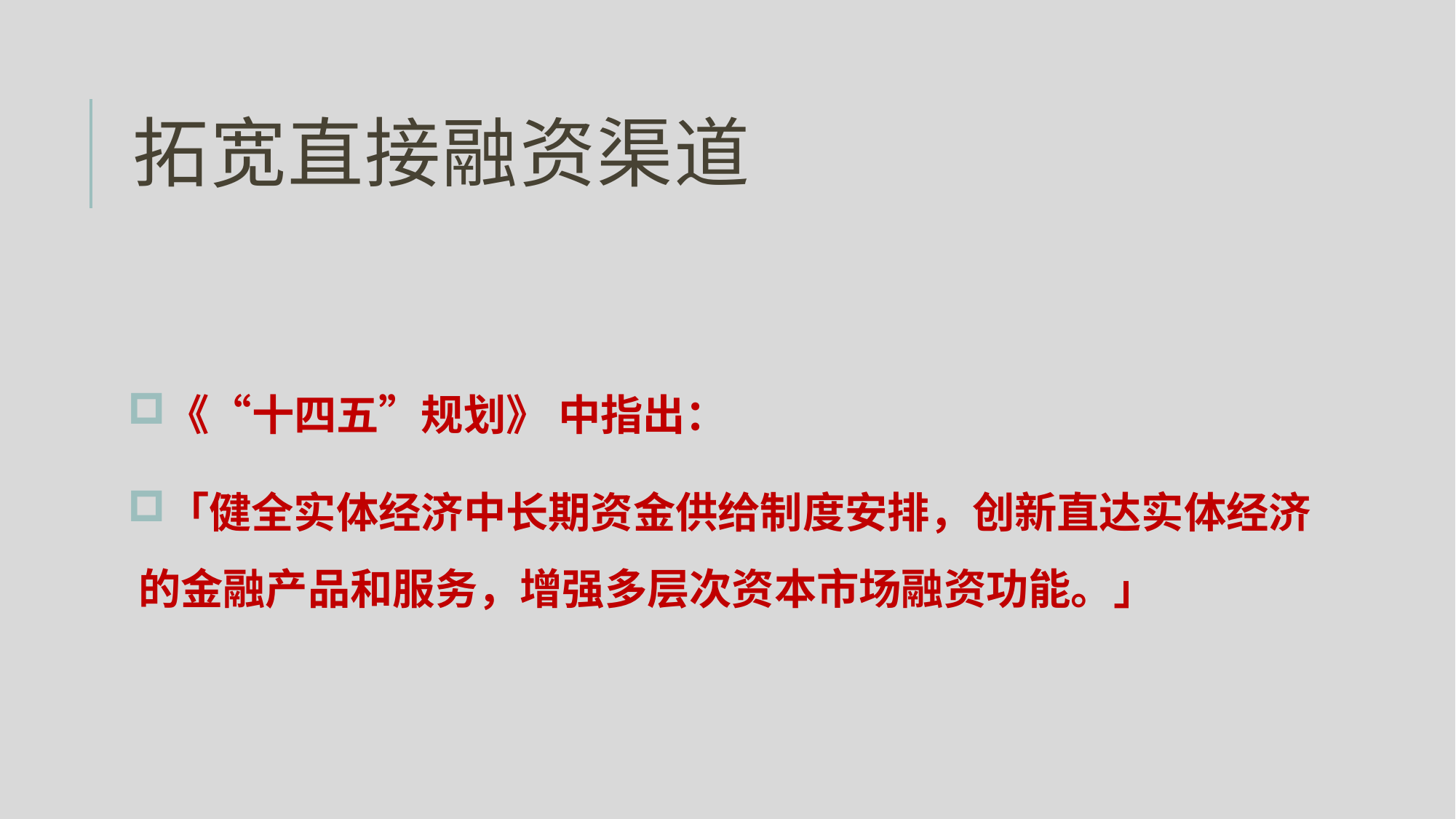

# 拓宽直接融资渠道
《“十四五”规划》 中指出：
「健全实体经济中长期资金供给制度安排，创新直达实体经济的金融产品和服务，增强多层次资本市场融资功能。」